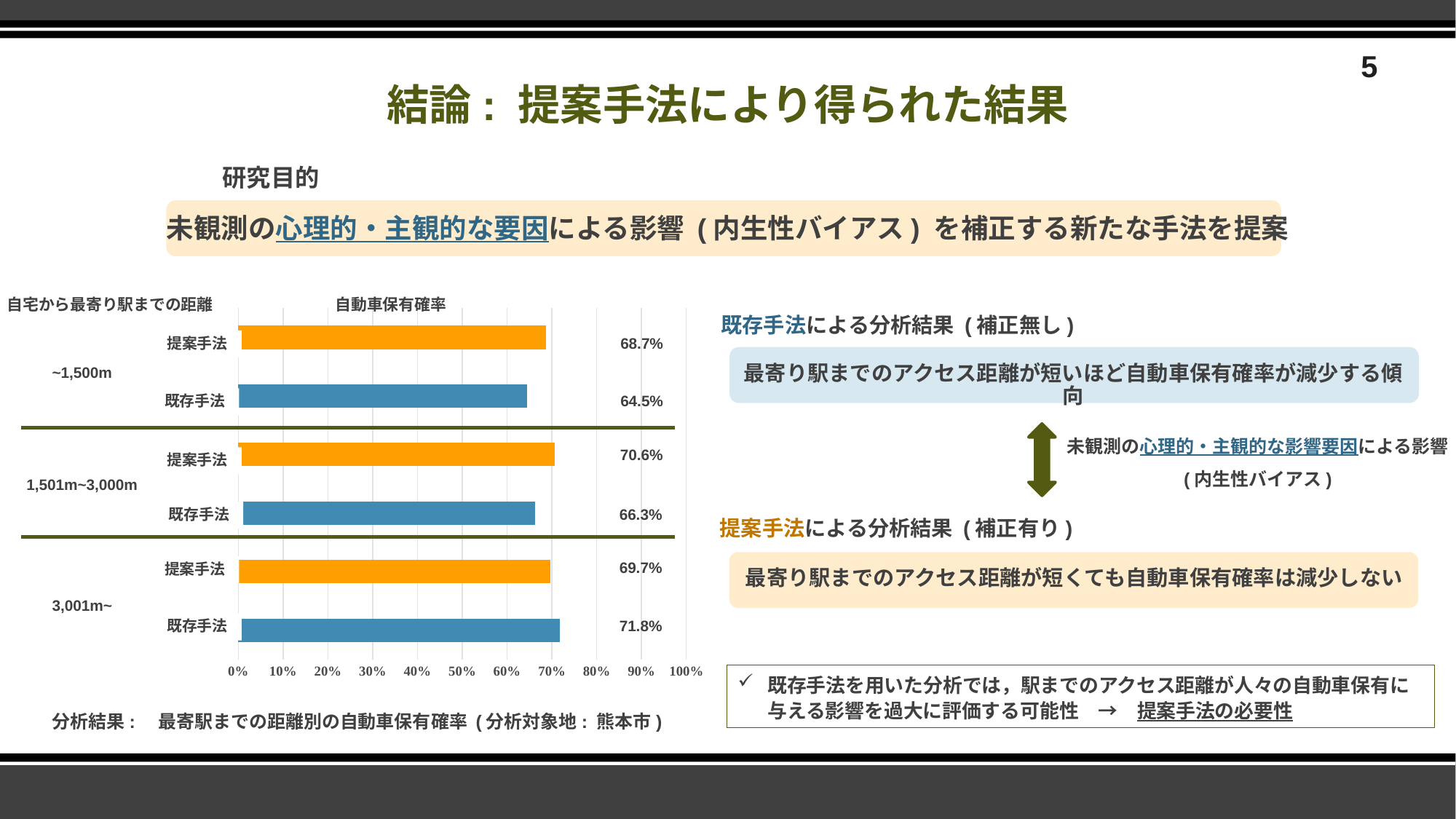

5
# 結論: 提案手法により得られた結果
研究目的

未観測の心理的・主観的な要因による影響 (内生性バイアス) を補正する新たな手法を提案
自宅から最寄り駅までの距離
自動車保有確率

### Chart

| Category |  |
|---|---|
| 補正無し | 0.7182945 |
| 補正有り | 0.69708 |
| 補正無し | 0.66308 |
| 補正有り | 0.7060353 |
| 補正無し | 0.6446123 |
| 補正有り | 0.6871 |
既存手法による分析結果 (補正無し)
提案手法
68.7%

最寄り駅までのアクセス距離が短いほど自動車保有確率が減少する傾向
~1,500m
64.5%
既存手法
未観測の心理的・主観的な影響要因による影響
(内生性バイアス)

70.6%
提案手法
1,501m~3,000m
既存手法
66.3%
提案手法による分析結果 (補正有り)

69.7%
提案手法
最寄り駅までのアクセス距離が短くても自動車保有確率は減少しない
3,001m~
既存手法
71.8%
既存手法を用いた分析では，駅までのアクセス距離が人々の自動車保有に与える影響を過大に評価する可能性　→　提案手法の必要性
分析結果:　最寄駅までの距離別の自動車保有確率 (分析対象地: 熊本市)